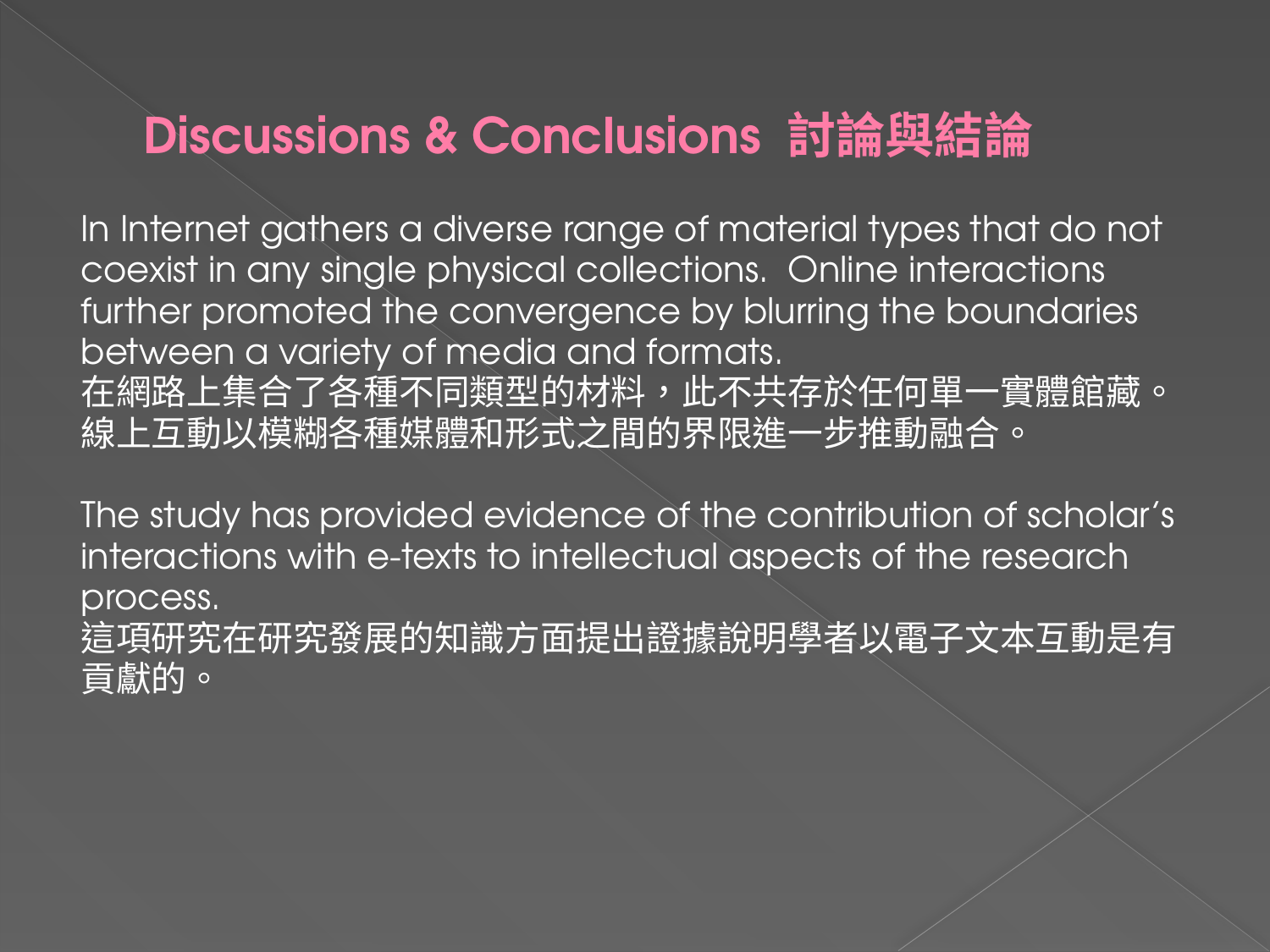

# Discussions & Conclusions 討論與結論
In Internet gathers a diverse range of material types that do not
coexist in any single physical collections.  Online interactions
further promoted the convergence by blurring the boundaries
between a variety of media and formats.
在網路上集合了各種不同類型的材料，此不共存於任何單一實體館藏。
線上互動以模糊各種媒體和形式之間的界限進一步推動融合。

The study has provided evidence of the contribution of scholar’s
interactions with e-texts to intellectual aspects of the research
process.
這項研究在研究發展的知識方面提出證據說明學者以電子文本互動是有
貢獻的。